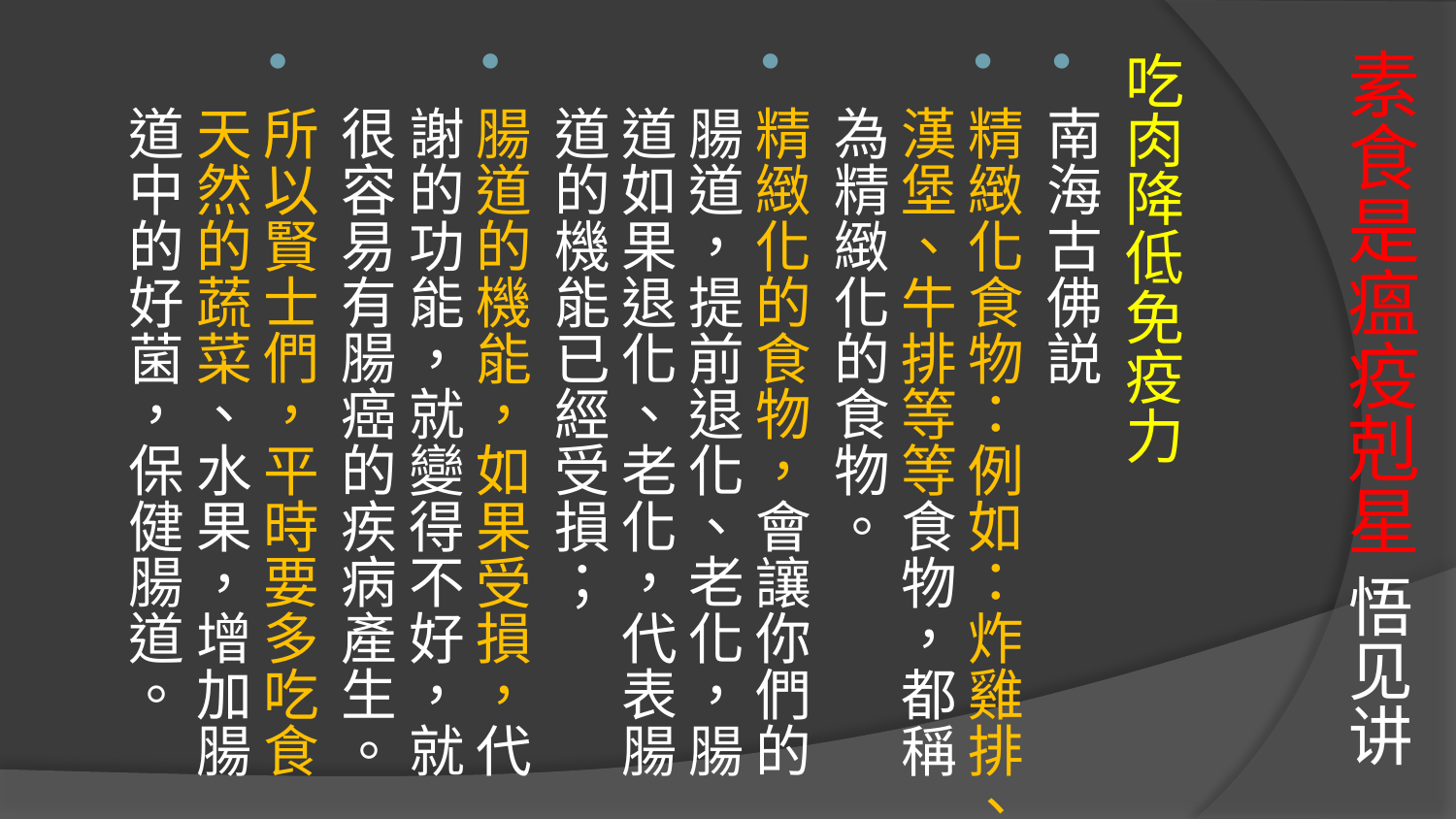

# 素食是瘟疫剋星 悟见讲
吃肉降低免疫力
南海古佛説
精緻化食物：例如：炸雞排、漢堡、牛排等等食物，都稱為精緻化的食物。
精緻化的食物，會讓你們的腸道，提前退化、老化，腸道如果退化、老化，代表腸道的機能已經受損；
腸道的機能，如果受損，代謝的功能，就變得不好，就很容易有腸癌的疾病產生。
所以賢士們，平時要多吃食天然的蔬菜、水果，增加腸道中的好菌，保健腸道。